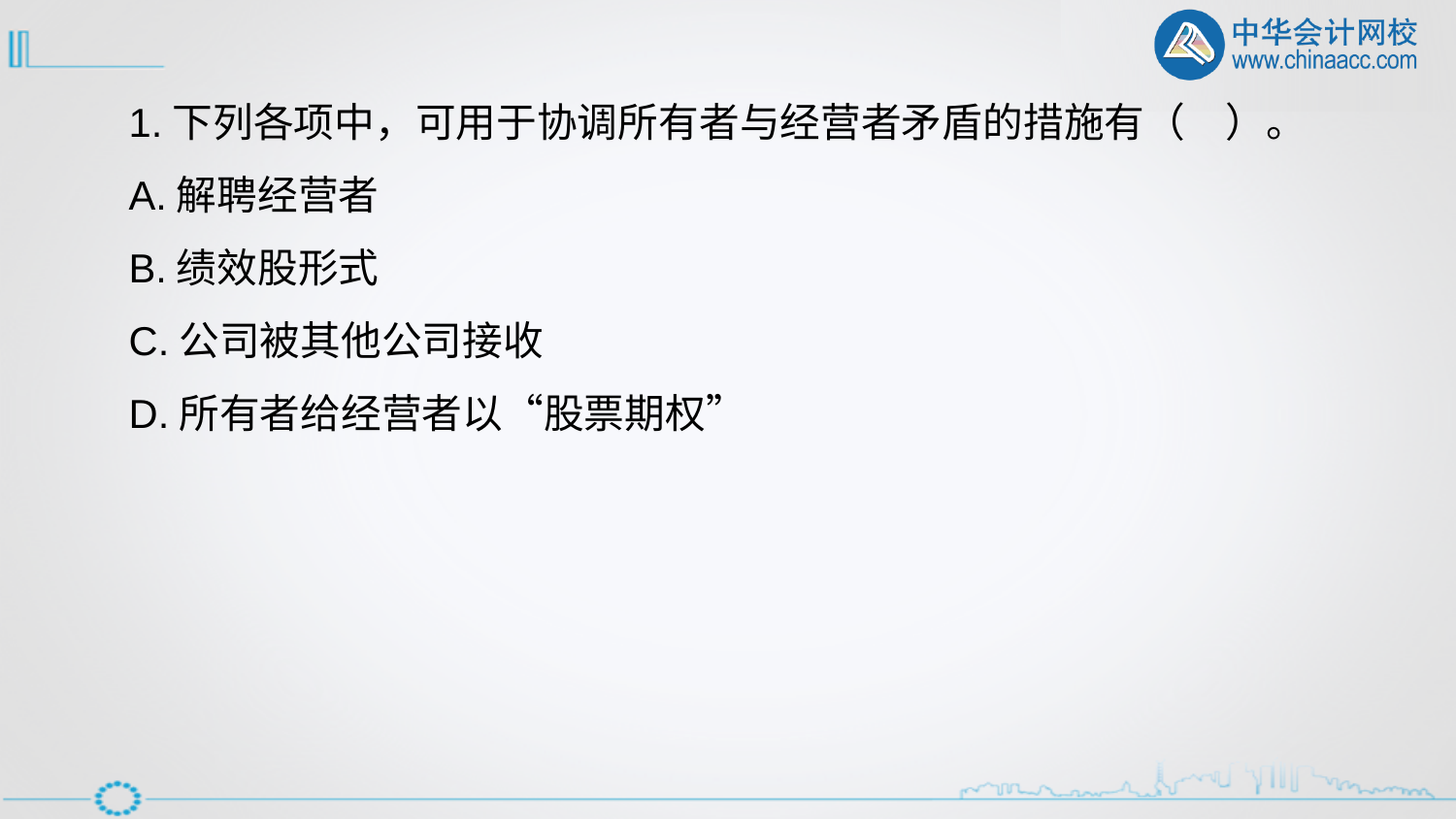

1.下列各项中，可用于协调所有者与经营者矛盾的措施有（　）。
A.解聘经营者
B.绩效股形式
C.公司被其他公司接收
D.所有者给经营者以“股票期权”